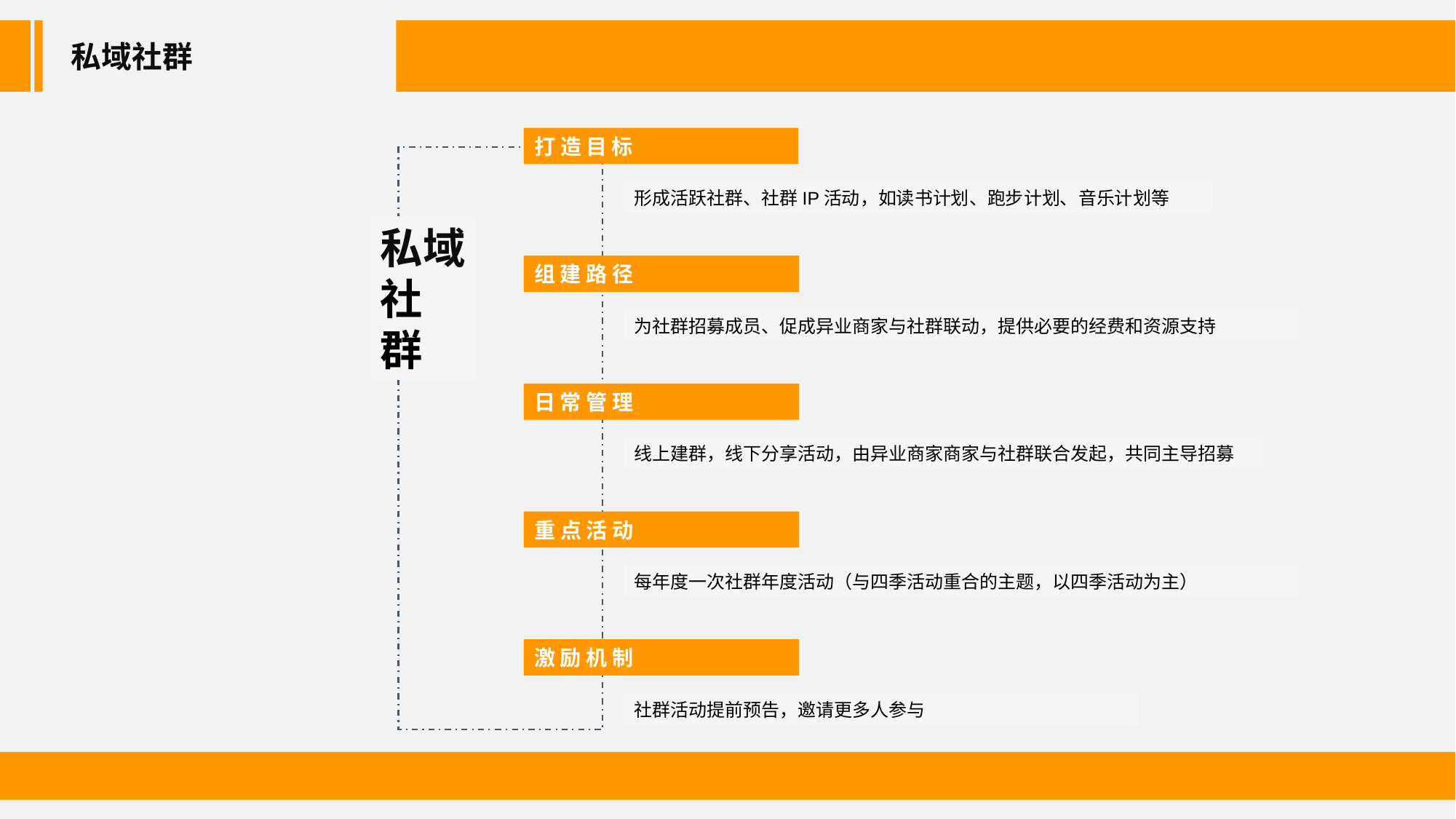

私域社群
打造目标

形成活跃社群、社群IP活动，如读书计划、跑步计划、音乐计划等
私域社群
组建路径
为社群招募成员、促成异业商家与社群联动，提供必要的经费和资源支持
日常管理
线上建群，线下分享活动，由异业商家商家与社群联合发起，共同主导招募
重点活动
每年度一次社群年度活动（与四季活动重合的主题，以四季活动为主）
激励机制
社群活动提前预告，邀请更多人参与